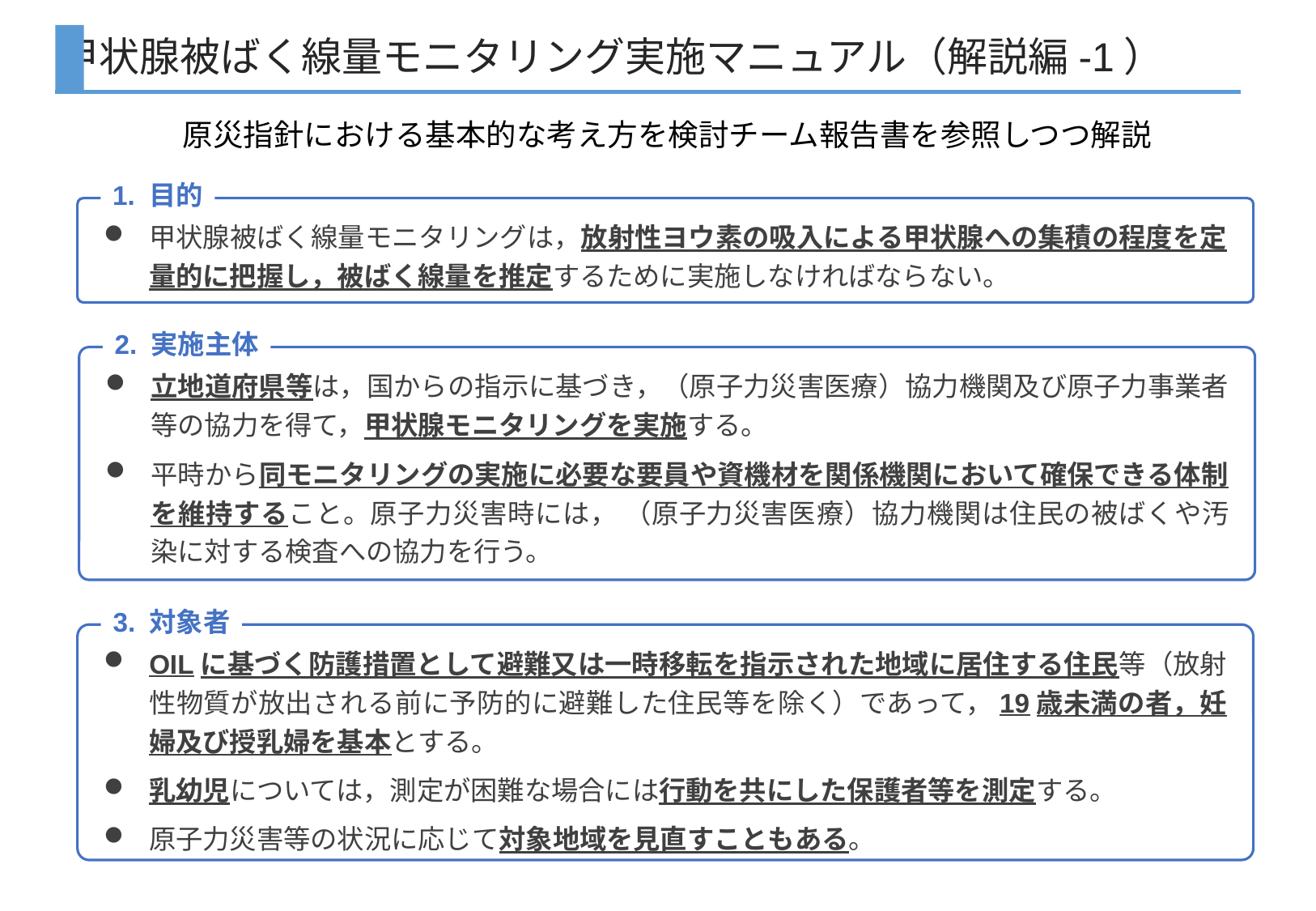

甲状腺被ばく線量モニタリング実施マニュアル（解説編-1）
原災指針における基本的な考え方を検討チーム報告書を参照しつつ解説
1. 目的

甲状腺被ばく線量モニタリングは，放射性ヨウ素の吸入による甲状腺への集積の程度を定量的に把握し，被ばく線量を推定するために実施しなければならない。
2. 実施主体

立地道府県等は，国からの指示に基づき，（原子力災害医療）協力機関及び原子力事業者等の協力を得て，甲状腺モニタリングを実施する。
平時から同モニタリングの実施に必要な要員や資機材を関係機関において確保できる体制を維持すること。原子力災害時には， （原子力災害医療）協力機関は住民の被ばくや汚染に対する検査への協力を行う。
3. 対象者

OILに基づく防護措置として避難又は一時移転を指示された地域に居住する住民等（放射性物質が放出される前に予防的に避難した住民等を除く）であって，19歳未満の者，妊婦及び授乳婦を基本とする。
乳幼児については，測定が困難な場合には行動を共にした保護者等を測定する。
原子力災害等の状況に応じて対象地域を見直すこともある。